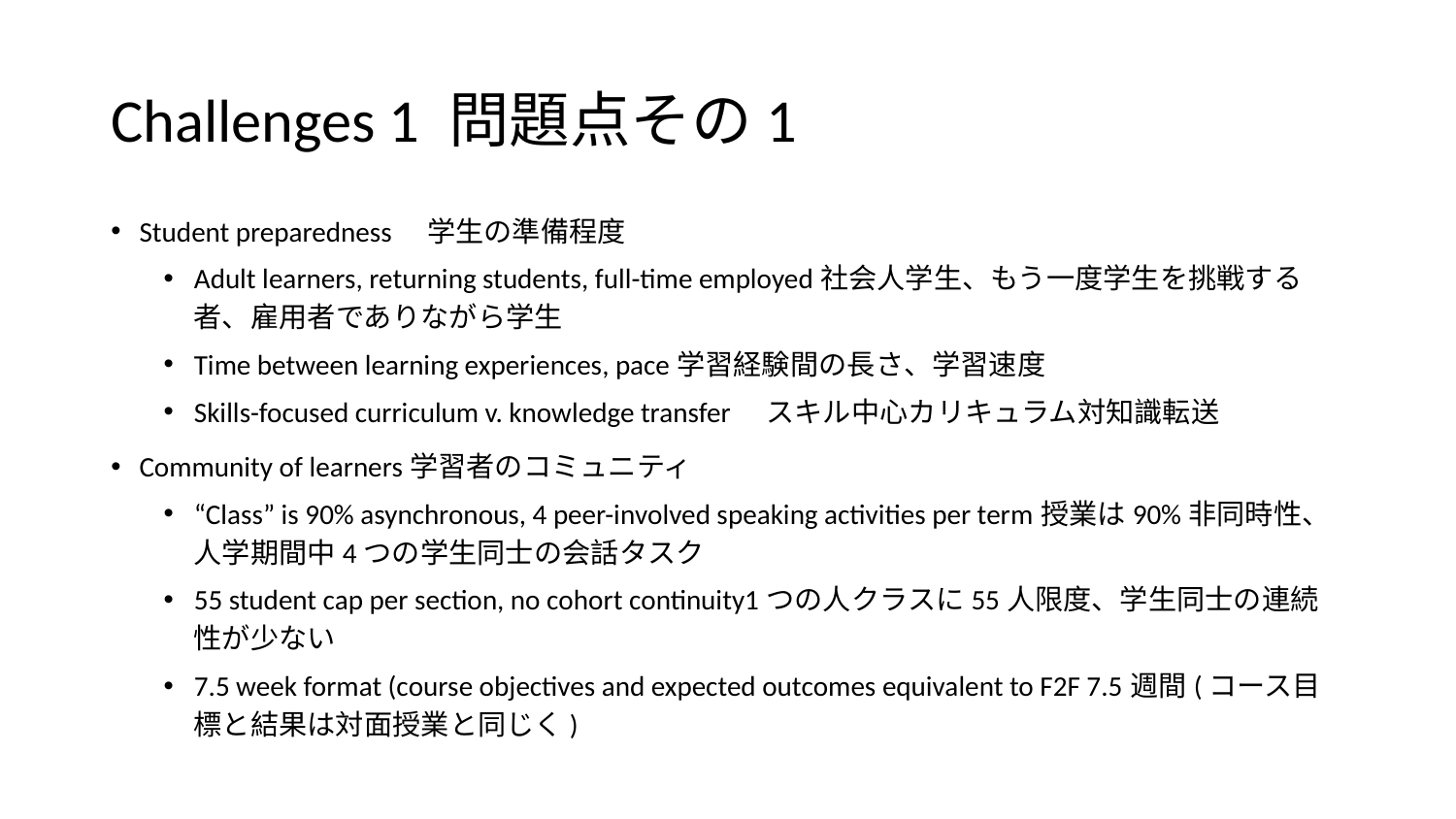

# Challenges 1 問題点その1
Student preparedness　学生の準備程度
Adult learners, returning students, full-time employed社会人学生、もう一度学生を挑戦する者、雇用者でありながら学生
Time between learning experiences, pace学習経験間の長さ、学習速度
Skills-focused curriculum v. knowledge transfer　スキル中心カリキュラム対知識転送
Community of learners学習者のコミュニティ
“Class” is 90% asynchronous, 4 peer-involved speaking activities per term授業は90%非同時性、人学期間中4つの学生同士の会話タスク
55 student cap per section, no cohort continuity1つの人クラスに55人限度、学生同士の連続性が少ない
7.5 week format (course objectives and expected outcomes equivalent to F2F 7.5週間(コース目標と結果は対面授業と同じく)